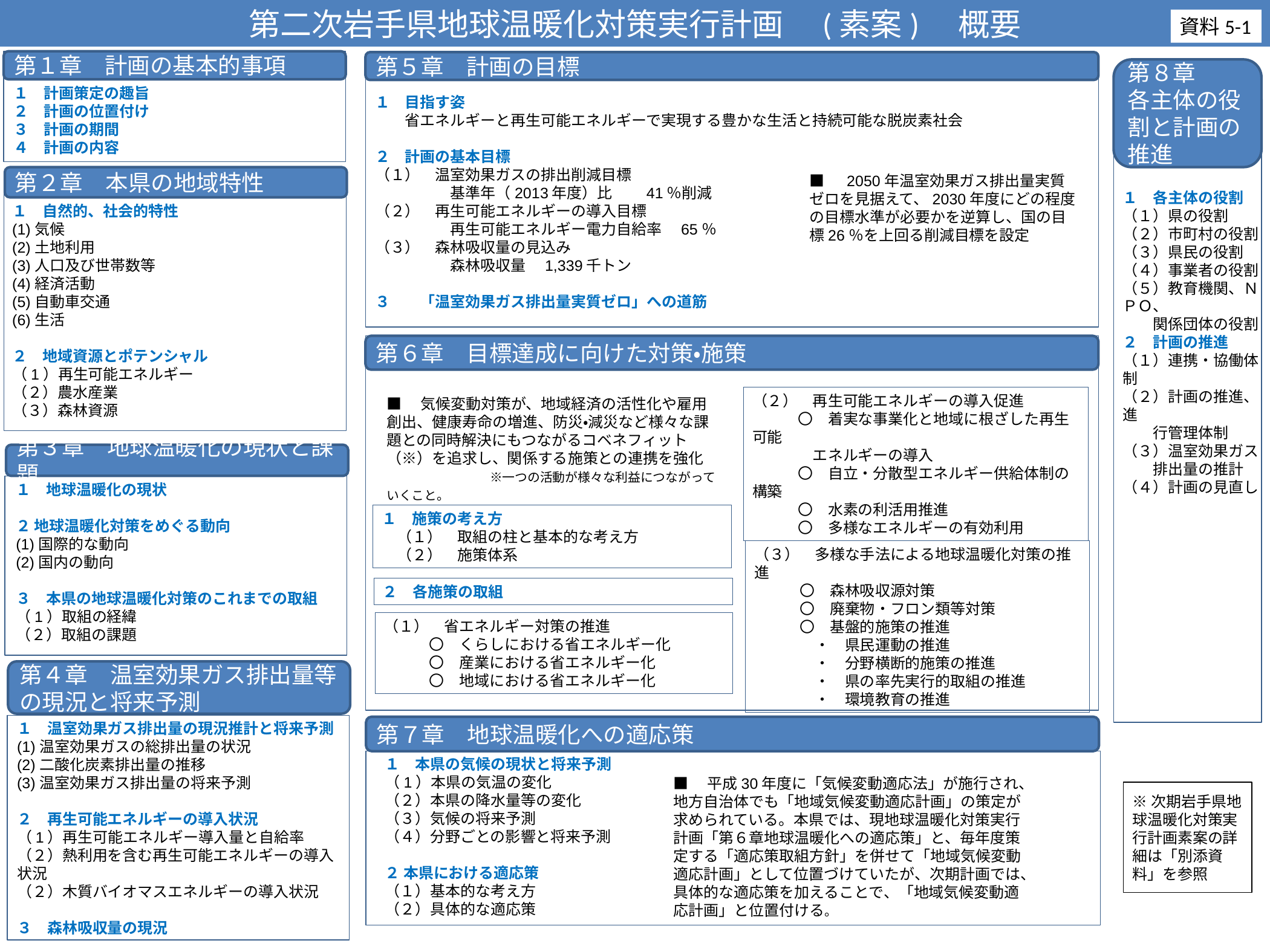

第二次岩手県地球温暖化対策実行計画　(素案)　概要
資料5-1
第１章　計画の基本的事項

１　計画策定の趣旨
２　計画の位置付け
３　計画の期間
４　計画の内容
第５章　計画の目標

１　目指す姿
　　省エネルギーと再生可能エネルギーで実現する豊かな生活と持続可能な脱炭素社会

２　計画の基本目標
（１）　温室効果ガスの排出削減目標
　　　　　基準年（2013年度）比　　41％削減
（２）　再生可能エネルギーの導入目標
　　　　　再生可能エネルギー電力自給率　65％
（３）　森林吸収量の見込み
　　　　　森林吸収量　1,339千トン

３　　「温室効果ガス排出量実質ゼロ」への道筋

第８章
各主体の役割と計画の推進

１　各主体の役割
（１）県の役割
（２）市町村の役割
（３）県民の役割
（４）事業者の役割
（５）教育機関、ＮＰＯ、
　　関係団体の役割
２　計画の推進
（１）連携・協働体制
（２）計画の推進、進
　　行管理体制
（３）温室効果ガス
　　排出量の推計
（４）計画の見直し
第２章　本県の地域特性
■　2050年温室効果ガス排出量実質ゼロを見据えて、2030年度にどの程度の目標水準が必要かを逆算し、国の目標26％を上回る削減目標を設定

１　自然的、社会的特性
気候
土地利用
人口及び世帯数等
経済活動
自動車交通
生活

２　地域資源とポテンシャル
（1）再生可能エネルギー
（２）農水産業
（３）森林資源

第６章　目標達成に向けた対策・施策

（２）　再生可能エネルギーの導入促進
　　　〇　着実な事業化と地域に根ざした再生可能
　　　　エネルギーの導入
　　　〇　自立・分散型エネルギー供給体制の構築
　　　〇　水素の利活用推進
　　　〇　多様なエネルギーの有効利用
■　気候変動対策が、地域経済の活性化や雇用創出、健康寿命の増進、防災・減災など様々な課題との同時解決にもつながるコベネフィット（※）を追求し、関係する施策との連携を強化
　　　　　　　※一つの活動が様々な利益につながっていくこと。
第３章　地球温暖化の現状と課題

１　地球温暖化の現状

２ 地球温暖化対策をめぐる動向
国際的な動向
国内の動向

３　本県の地球温暖化対策のこれまでの取組
（1）取組の経緯
（２）取組の課題
１　施策の考え方
　（１）　取組の柱と基本的な考え方
　（２）　施策体系
（３）　多様な手法による地球温暖化対策の推進
　　　〇　森林吸収源対策
　　　〇　廃棄物・フロン類等対策
　　　〇　基盤的施策の推進
　　　　・　県民運動の推進
　　　　・　分野横断的施策の推進
　　　　・　県の率先実行的取組の推進
　　　　・　環境教育の推進
２　各施策の取組
（１）　省エネルギー対策の推進
　　　〇　くらしにおける省エネルギー化
　　　〇　産業における省エネルギー化
　　　〇　地域における省エネルギー化
第４章　温室効果ガス排出量等の現況と将来予測
１　温室効果ガス排出量の現況推計と将来予測
温室効果ガスの総排出量の状況
二酸化炭素排出量の推移
温室効果ガス排出量の将来予測

２　再生可能エネルギーの導入状況
（1）再生可能エネルギー導入量と自給率
（２）熱利用を含む再生可能エネルギーの導入状況
（２）木質バイオマスエネルギーの導入状況

３　森林吸収量の現況

第７章　地球温暖化への適応策

１　本県の気候の現状と将来予測
（1）本県の気温の変化
（２）本県の降水量等の変化
（３）気候の将来予測
（４）分野ごとの影響と将来予測

２ 本県における適応策
（１）基本的な考え方
（２）具体的な適応策
■　平成30年度に「気候変動適応法」が施行され、地方自治体でも「地域気候変動適応計画」の策定が求められている。本県では、現地球温暖化対策実行計画「第６章地球温暖化への適応策」と、毎年度策定する「適応策取組方針」を併せて「地域気候変動適応計画」として位置づけていたが、次期計画では、具体的な適応策を加えることで、「地域気候変動適応計画」と位置付ける。
※次期岩手県地球温暖化対策実行計画素案の詳細は「別添資料」を参照